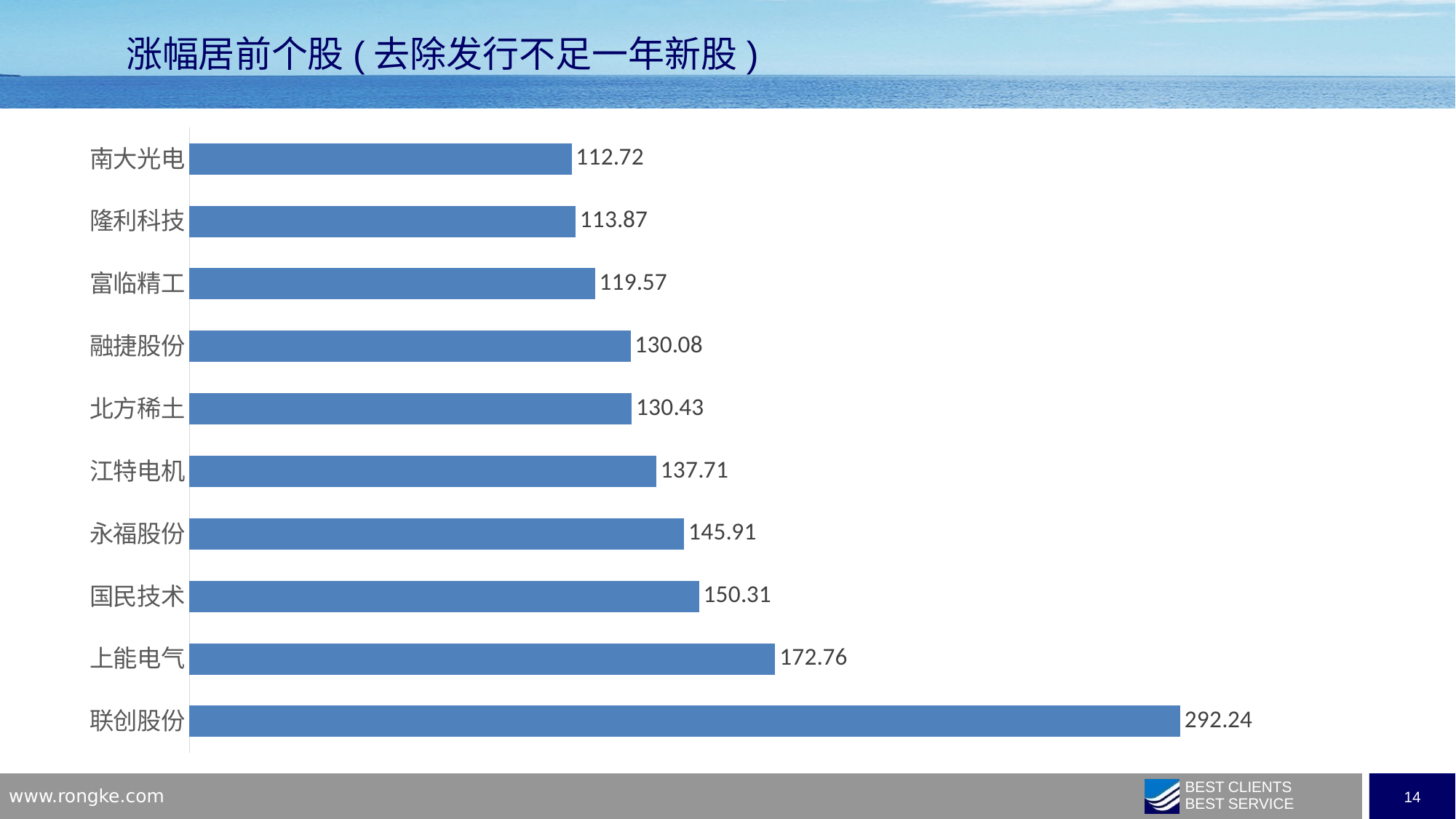

涨幅居前个股(去除发行不足一年新股)

### Chart

| Category |  |
|---|---|
| 联创股份 | 292.2414 |
| 上能电气 | 172.7637 |
| 国民技术 | 150.3129 |
| 永福股份 | 145.9114 |
| 江特电机 | 137.7113 |
| 北方稀土 | 130.4348 |
| 融捷股份 | 130.0757 |
| 富临精工 | 119.5683 |
| 隆利科技 | 113.8728 |
| 南大光电 | 112.7198 |